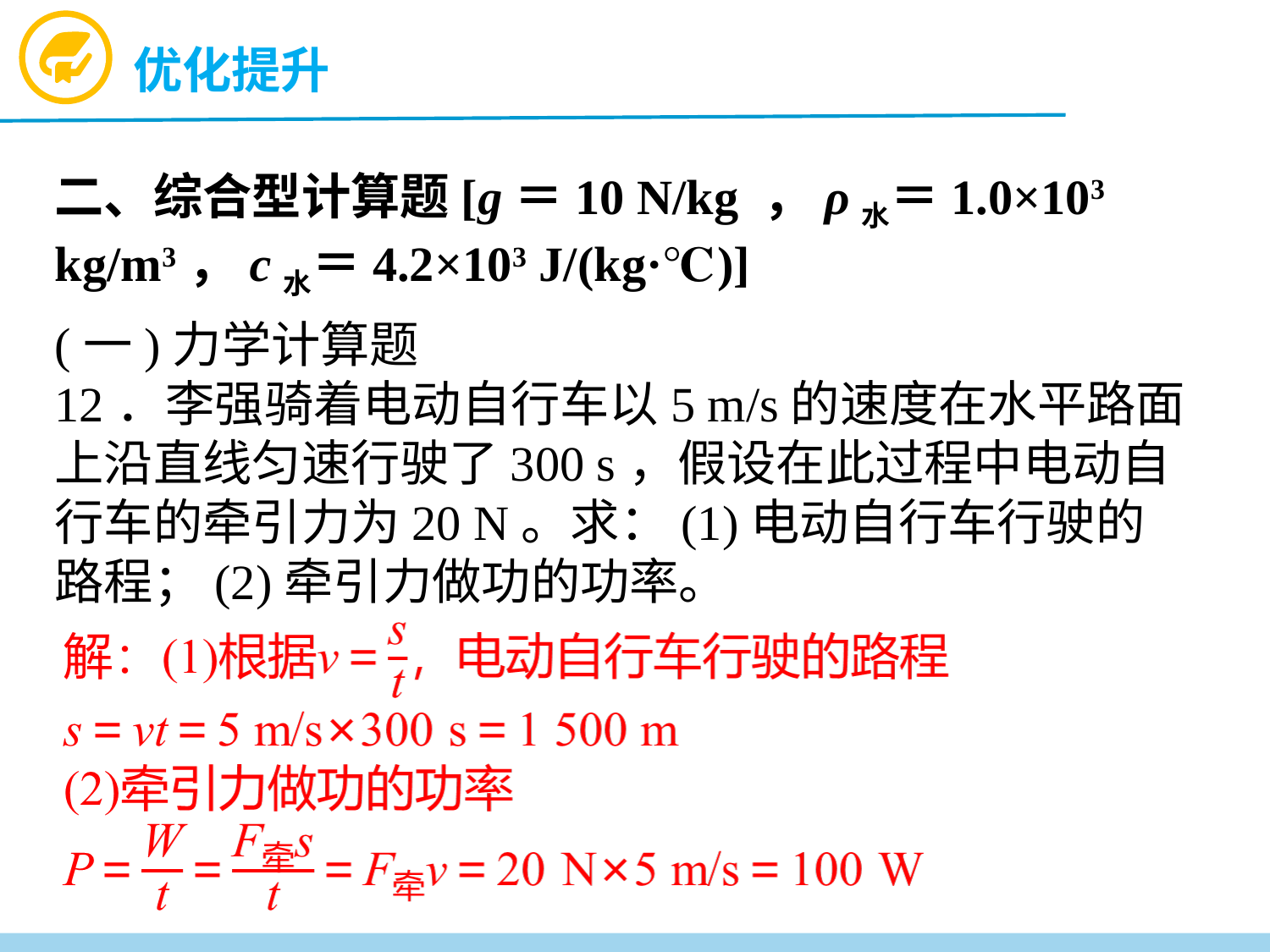

优化提升
二、综合型计算题[g＝10 N/kg ，ρ水＝1.0×103 kg/m3，c水＝4.2×103 J/(kg·℃)]
(一)力学计算题
12．李强骑着电动自行车以5 m/s的速度在水平路面上沿直线匀速行驶了300 s，假设在此过程中电动自行车的牵引力为20 N。求：(1)电动自行车行驶的路程；(2)牵引力做功的功率。